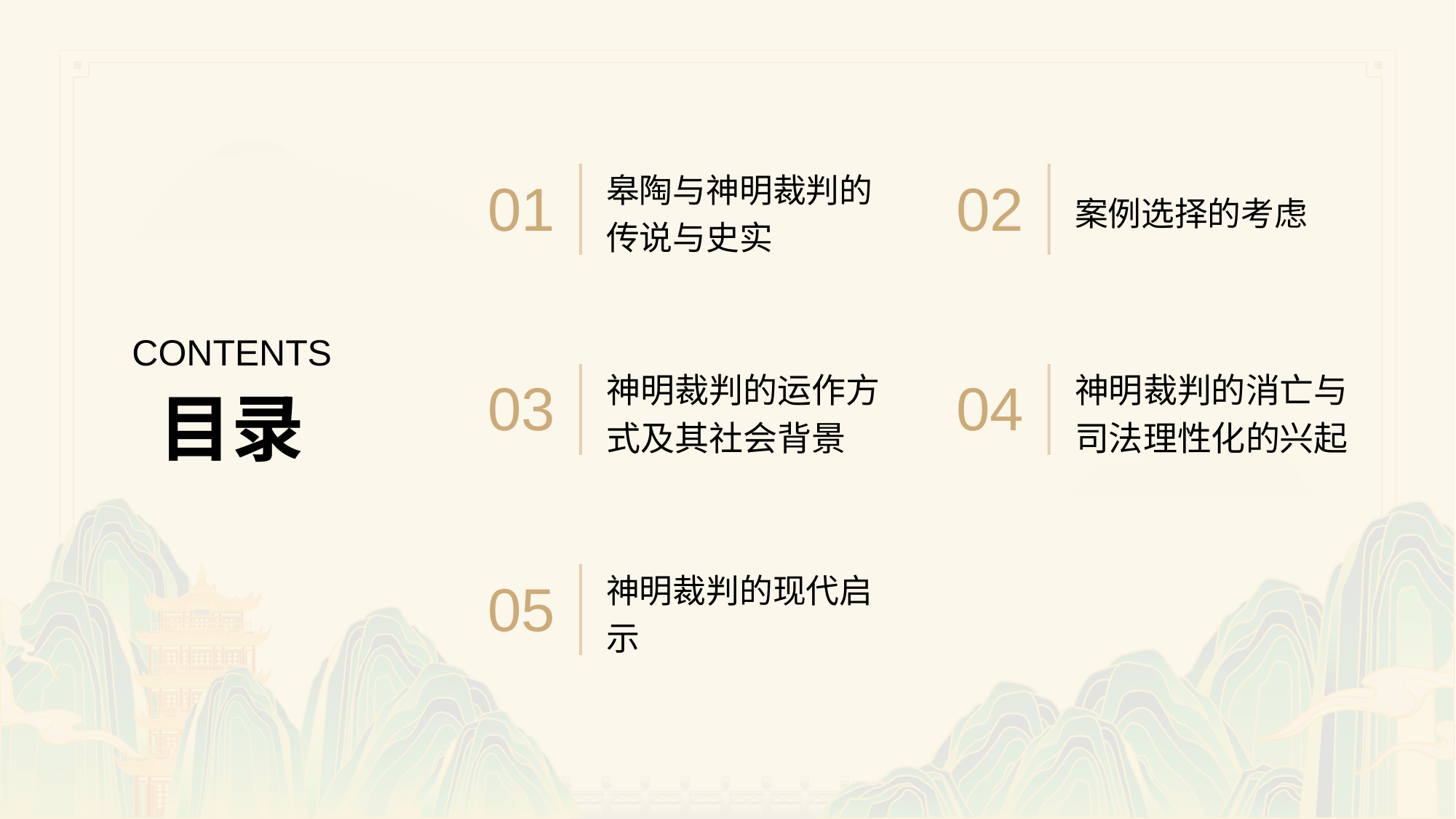

皋陶与神明裁判的传说与史实
案例选择的考虑

01
02
CONTENTS
神明裁判的运作方式及其社会背景
神明裁判的消亡与司法理性化的兴起

03
04
目录
神明裁判的现代启示

05